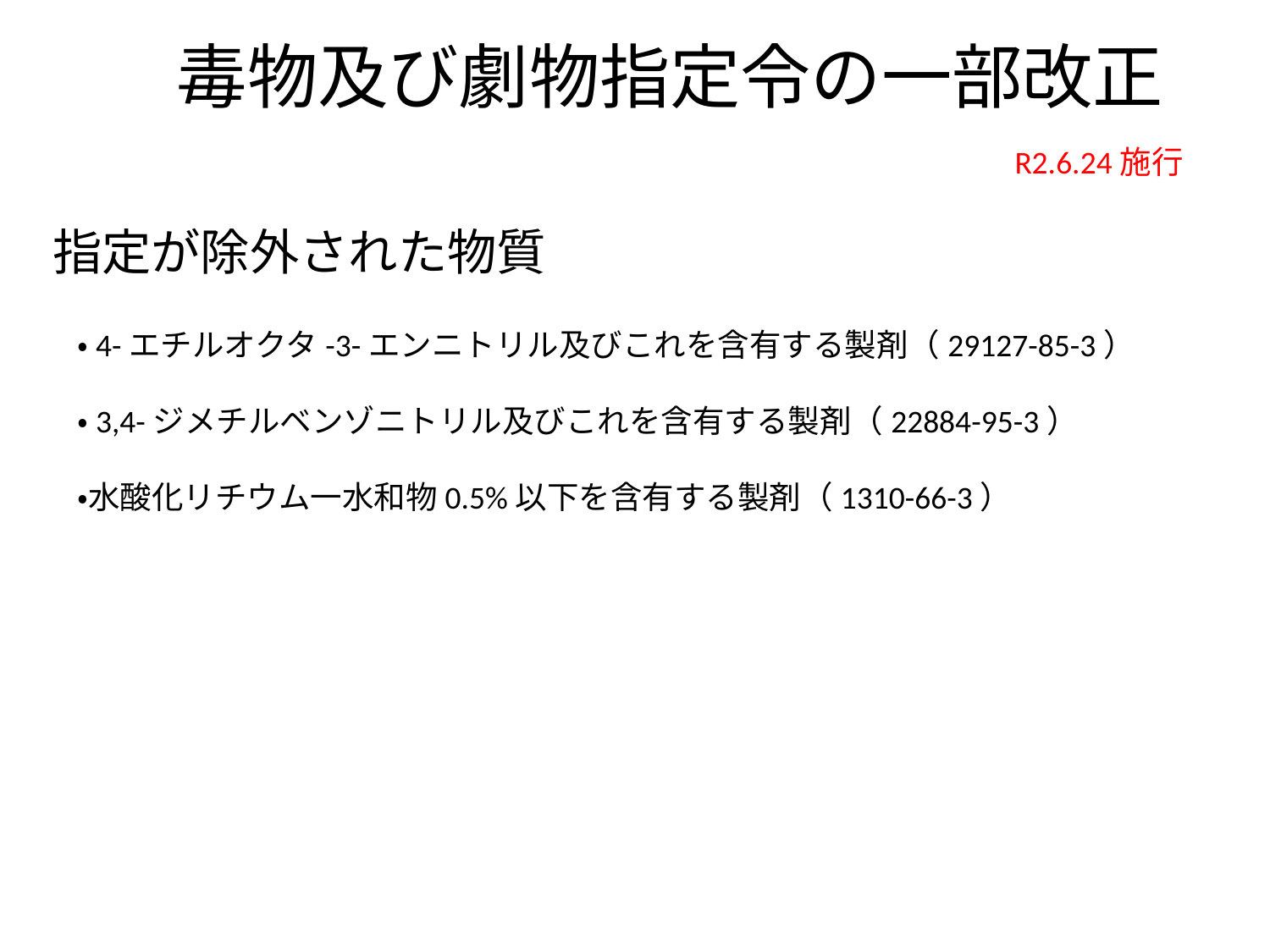

毒物及び劇物指定令の一部改正
R2.6.24施行
指定が除外された物質

・4-エチルオクタ-3-エンニトリル及びこれを含有する製剤（29127-85-3）

・3,4-ジメチルベンゾニトリル及びこれを含有する製剤（22884-95-3）

・水酸化リチウム一水和物0.5%以下を含有する製剤（1310-66-3）